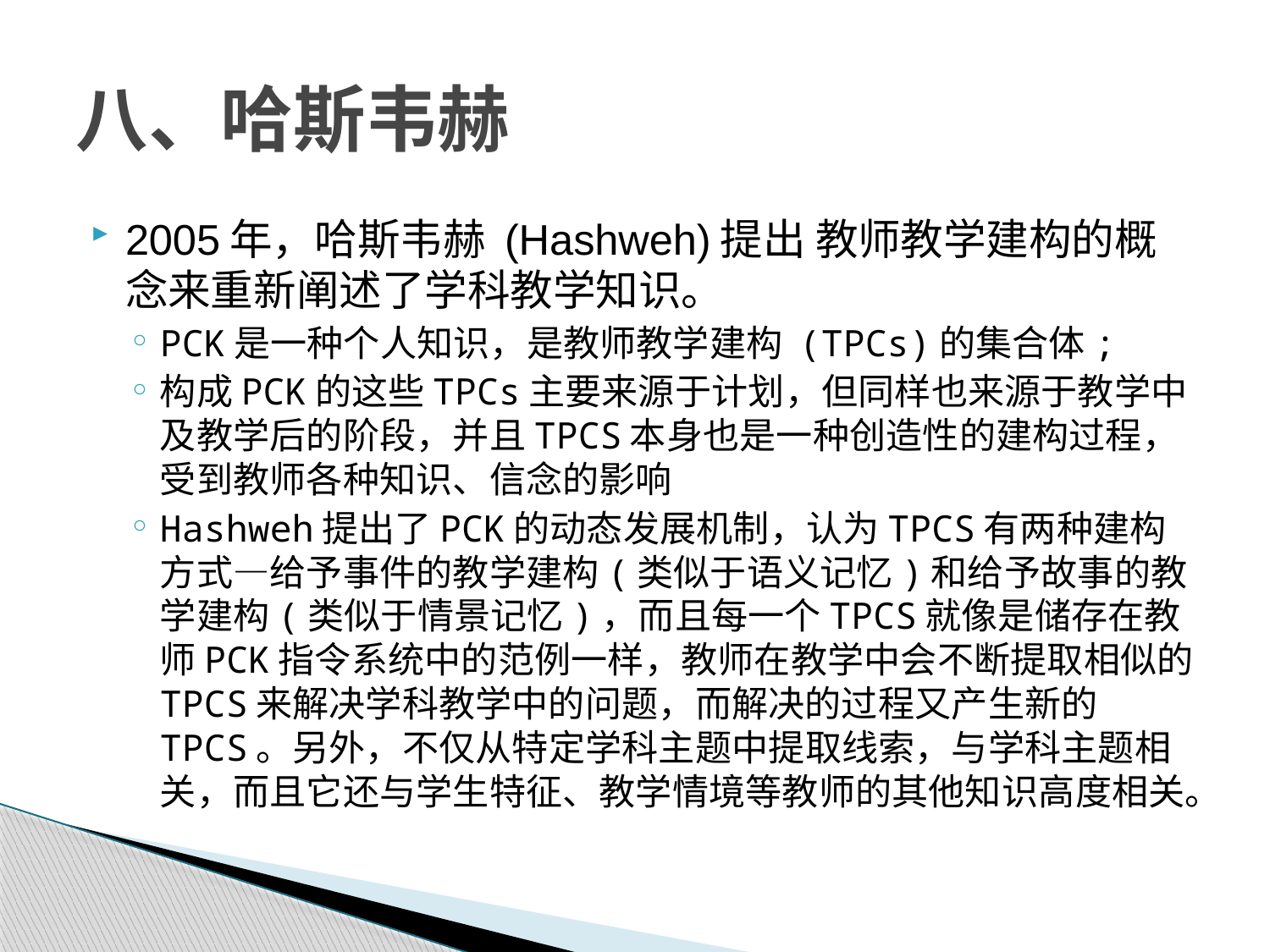

# 八、哈斯韦赫
2005年，哈斯韦赫 (Hashweh)提出 教师教学建构的概念来重新阐述了学科教学知识。
PCK是一种个人知识，是教师教学建构 (TPCs)的集合体;
构成PCK的这些TPCs主要来源于计划，但同样也来源于教学中及教学后的阶段，并且TPCS本身也是一种创造性的建构过程，受到教师各种知识、信念的影响
Hashweh提出了PCK的动态发展机制，认为TPCS有两种建构方式—给予事件的教学建构(类似于语义记忆)和给予故事的教学建构(类似于情景记忆)，而且每一个TPCS就像是储存在教师PCK指令系统中的范例一样，教师在教学中会不断提取相似的TPCS来解决学科教学中的问题，而解决的过程又产生新的TPCS。另外，不仅从特定学科主题中提取线索，与学科主题相关，而且它还与学生特征、教学情境等教师的其他知识高度相关。